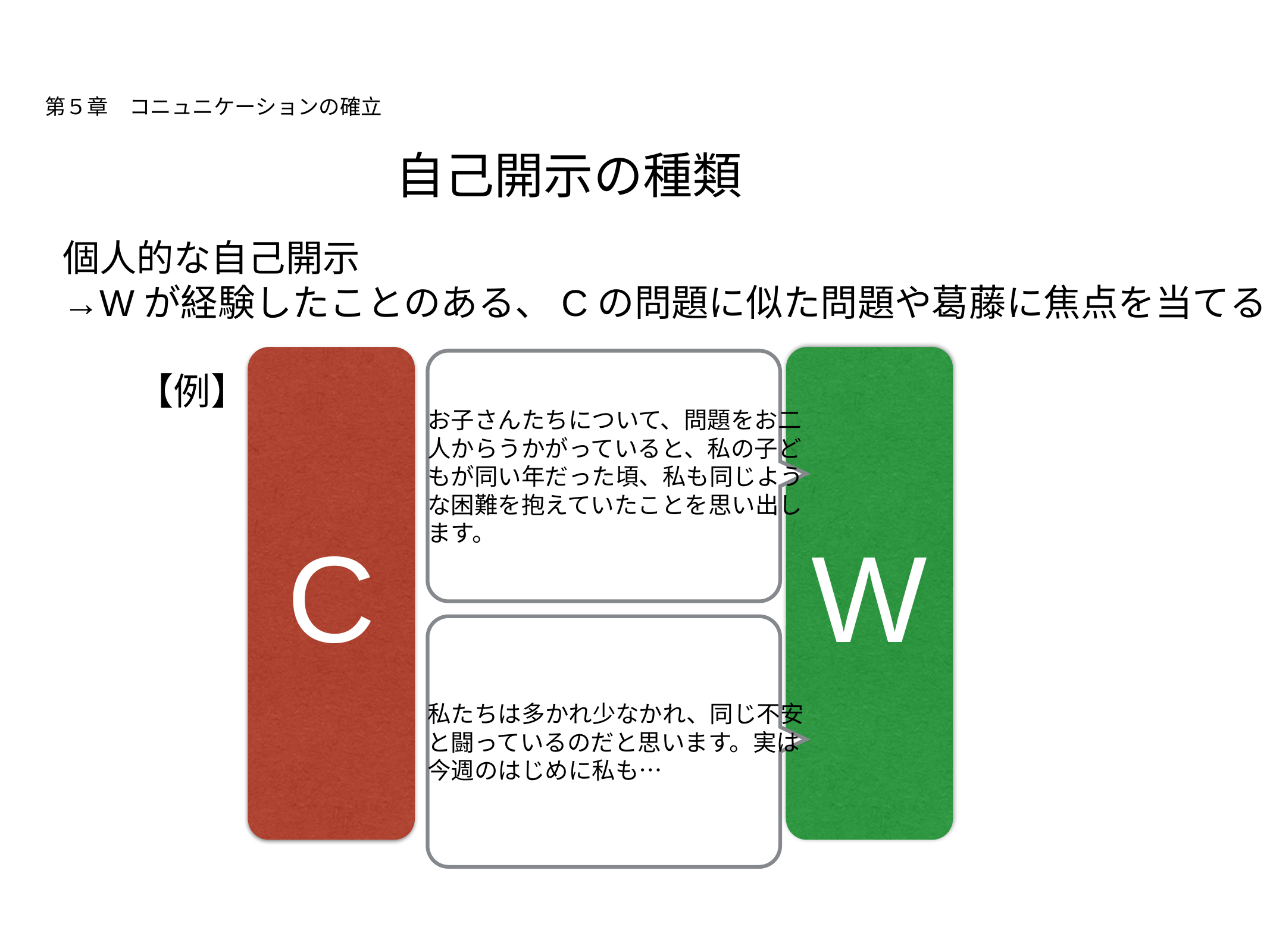

# 第５章　コニュニケーションの確立

自己開示の種類
個人的な自己開示
→Wが経験したことのある、Cの問題に似た問題や葛藤に焦点を当てる
C
W
お子さんたちについて、問題をお二人からうかがっていると、私の子どもが同い年だった頃、私も同じような困難を抱えていたことを思い出します。
【例】
私たちは多かれ少なかれ、同じ不安と闘っているのだと思います。実は今週のはじめに私も…